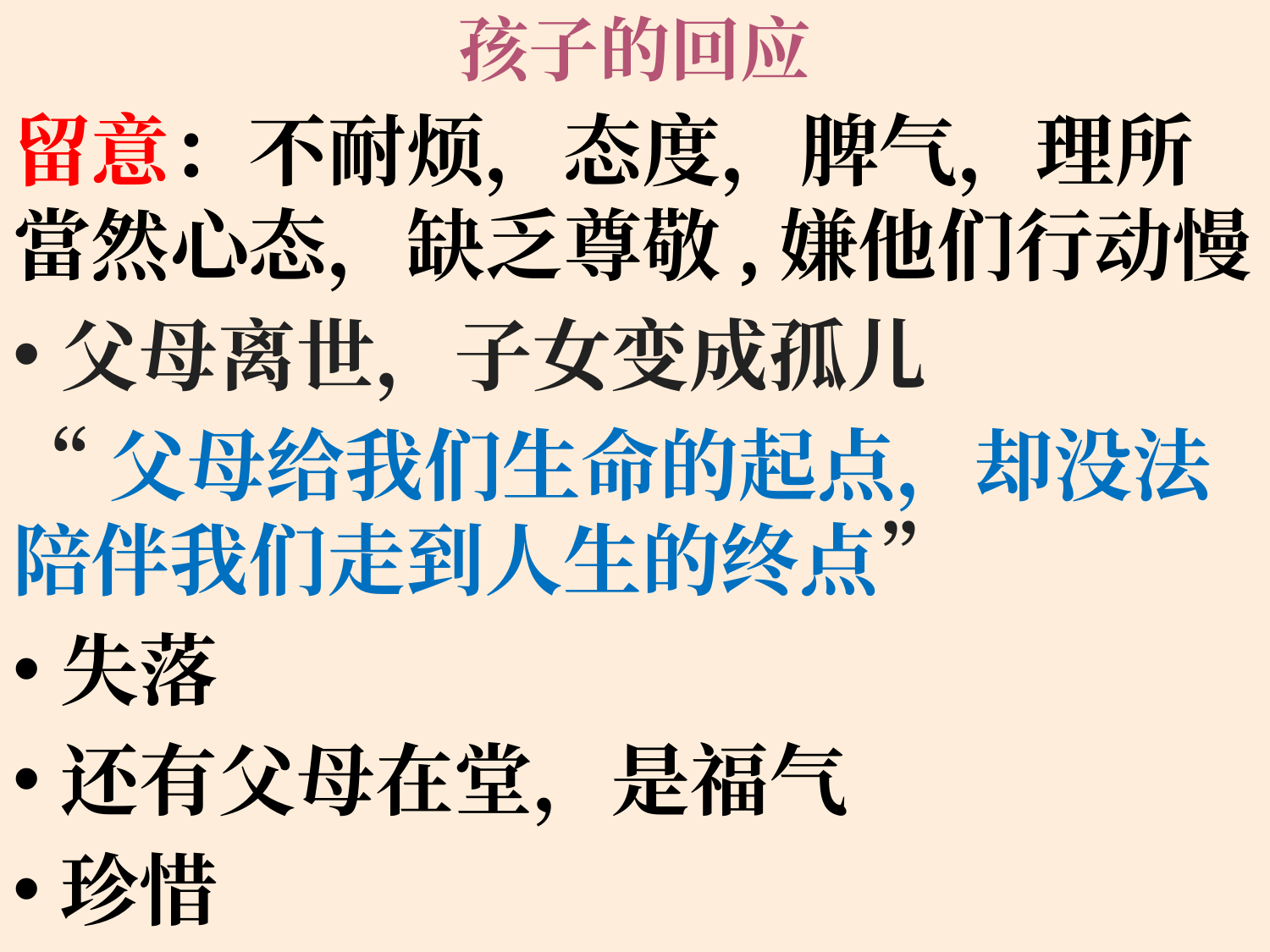

# 孩子的回应
留意：不耐烦，态度，脾气，理所當然心态，缺乏尊敬,嫌他们行动慢
父母离世，子女变成孤儿
“父母给我们生命的起点，却没法陪伴我们走到人生的终点”
失落
还有父母在堂，是福气
珍惜